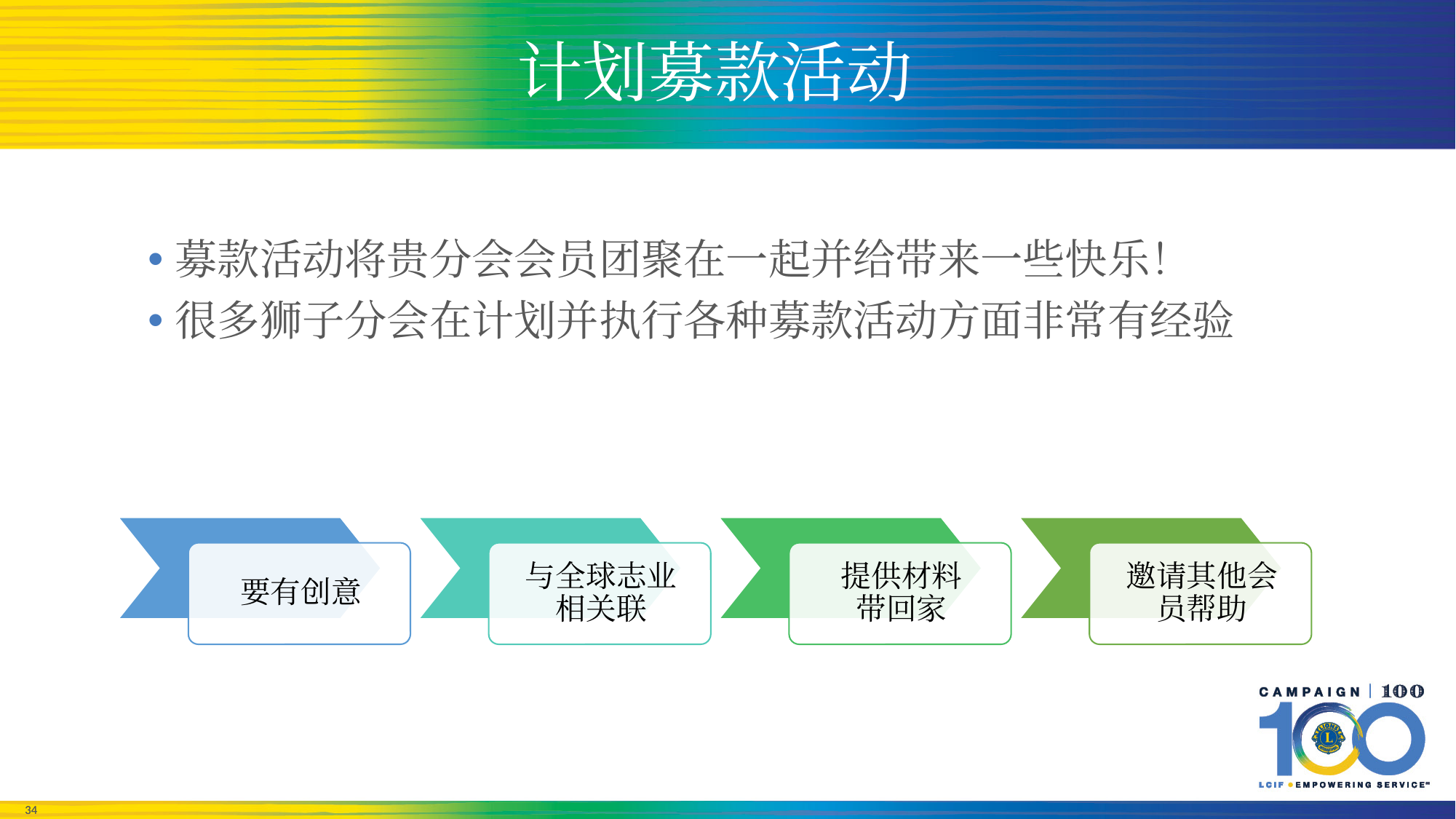

# 计划募款活动
募款活动将贵分会会员团聚在一起并给带来一些快乐！
很多狮子分会在计划并执行各种募款活动方面非常有经验

要有创意
与全球志业
相关联
提供材料
带回家
邀请其他会员帮助